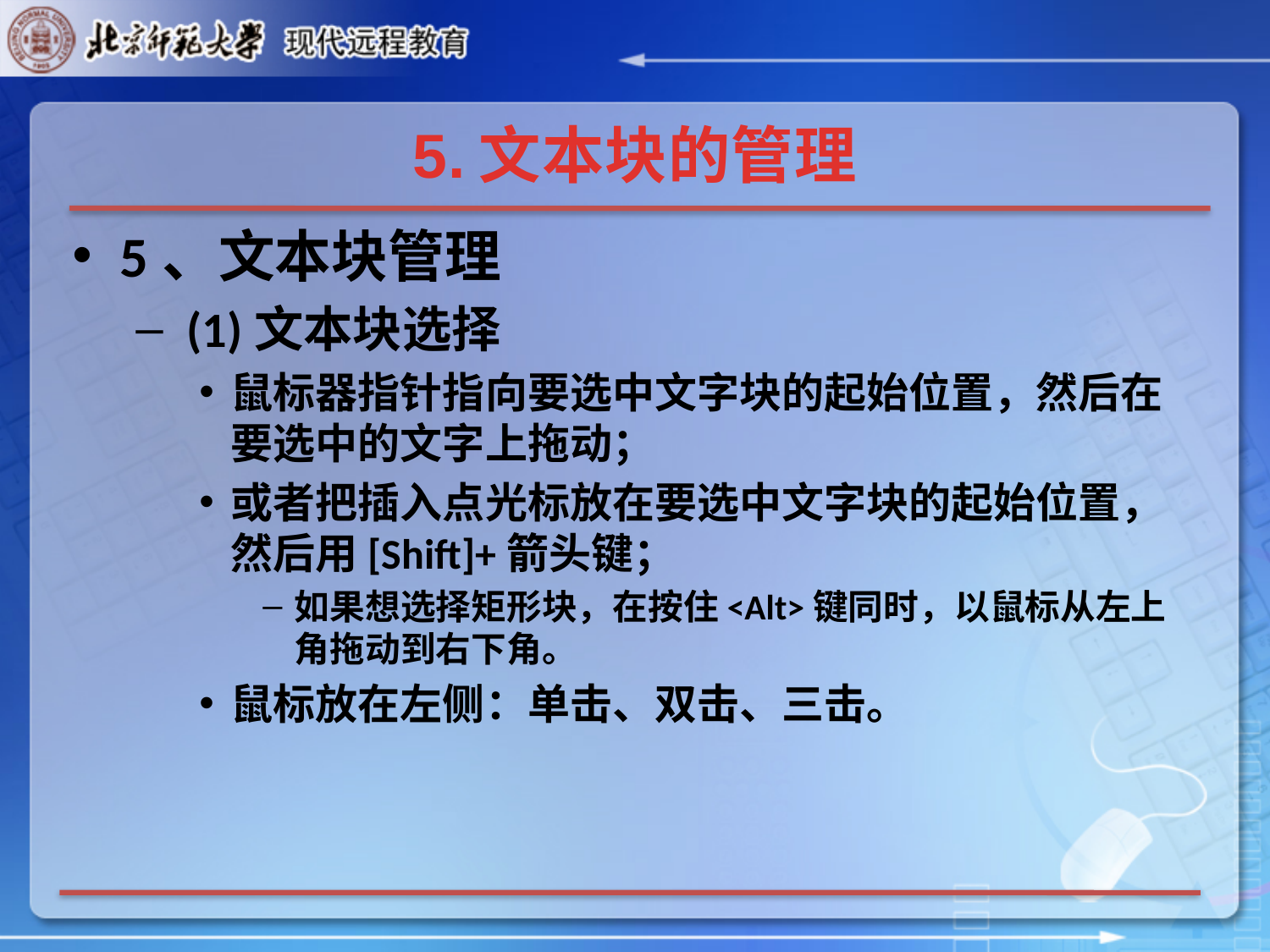

# 5.文本块的管理
5、文本块管理
 (1)文本块选择
鼠标器指针指向要选中文字块的起始位置，然后在要选中的文字上拖动；
或者把插入点光标放在要选中文字块的起始位置，然后用[Shift]+箭头键；
如果想选择矩形块，在按住<Alt>键同时，以鼠标从左上角拖动到右下角。
鼠标放在左侧：单击、双击、三击。